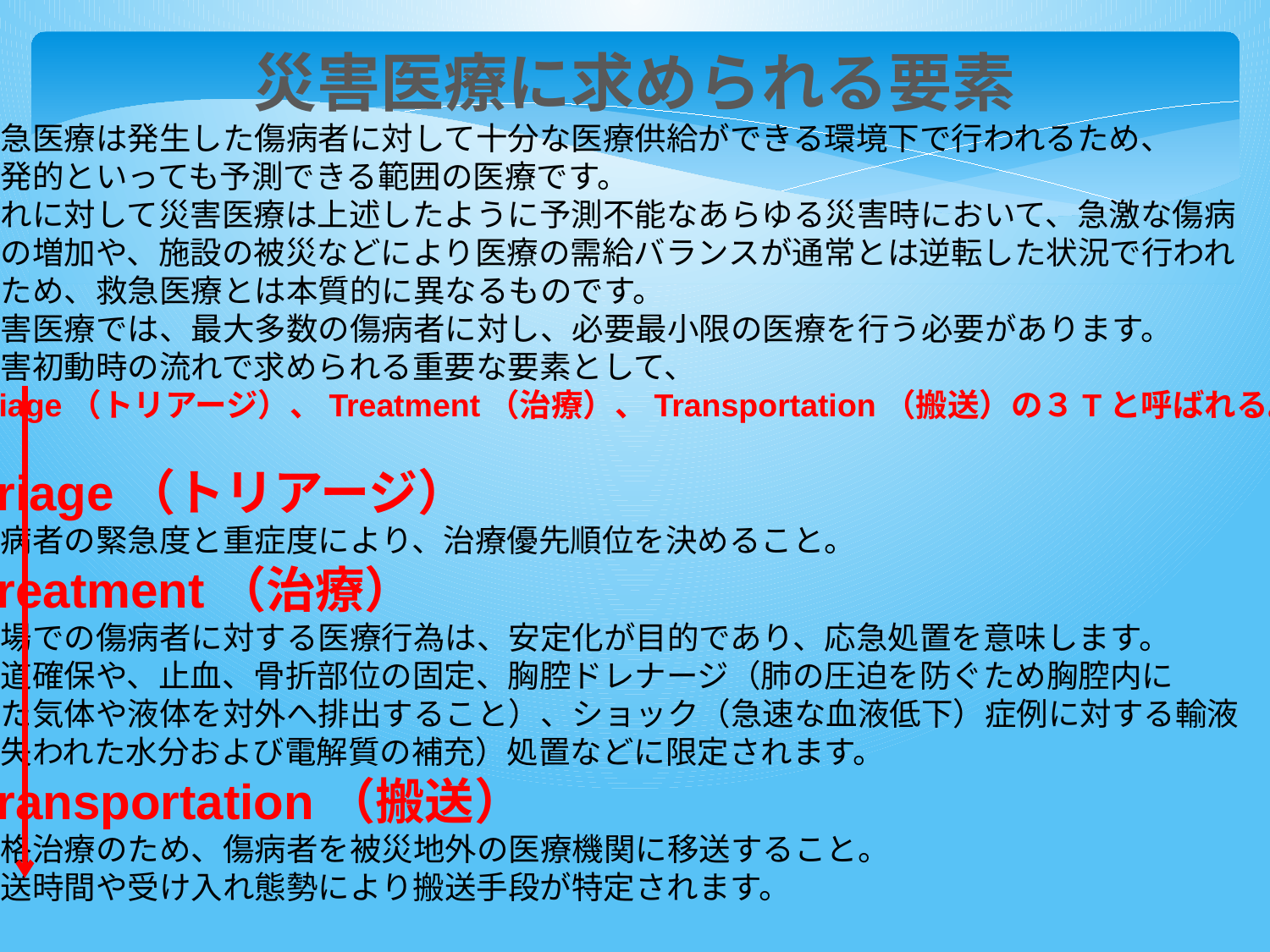

災害医療に求められる要素
救急医療は発生した傷病者に対して十分な医療供給ができる環境下で行われるため、
突発的といっても予測できる範囲の医療です。
これに対して災害医療は上述したように予測不能なあらゆる災害時において、急激な傷病
者の増加や、施設の被災などにより医療の需給バランスが通常とは逆転した状況で行われ
るため、救急医療とは本質的に異なるものです。
災害医療では、最大多数の傷病者に対し、必要最小限の医療を行う必要があります。
災害初動時の流れで求められる重要な要素として、
Triage（トリアージ）、Treatment（治療）、Transportation（搬送）の３Tと呼ばれる。

Triage（トリアージ）
傷病者の緊急度と重症度により、治療優先順位を決めること。
Treatment（治療）
現場での傷病者に対する医療行為は、安定化が目的であり、応急処置を意味します。
気道確保や、止血、骨折部位の固定、胸腔ドレナージ（肺の圧迫を防ぐため胸腔内に
した気体や液体を対外へ排出すること）、ショック（急速な血液低下）症例に対する輸液
（失われた水分および電解質の補充）処置などに限定されます。
Transportation（搬送）
本格治療のため、傷病者を被災地外の医療機関に移送すること。
搬送時間や受け入れ態勢により搬送手段が特定されます。